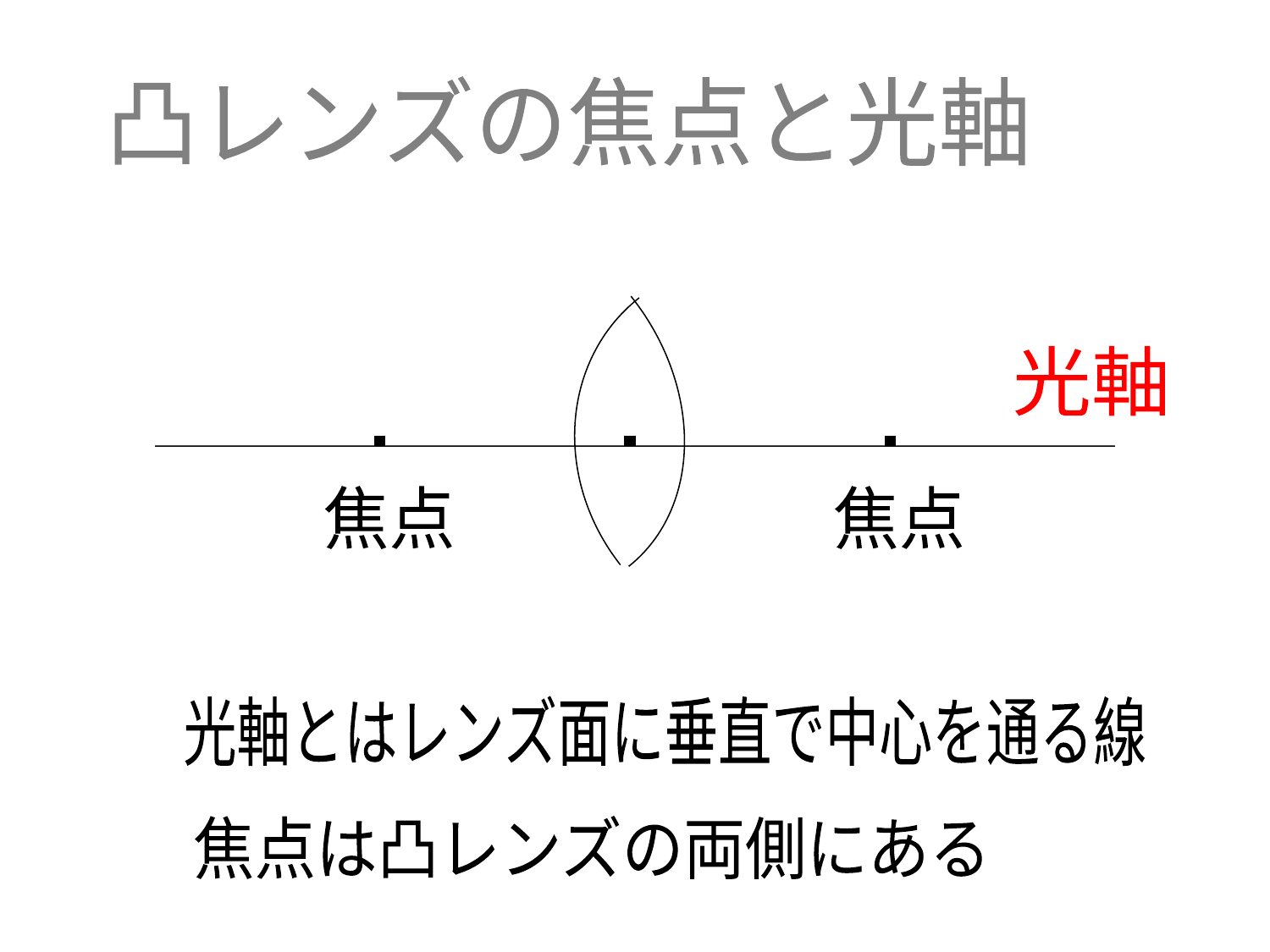

凸レンズの焦点と光軸

光軸

焦点
焦点
光軸とはレンズ面に垂直で中心を通る線
焦点は凸レンズの両側にある